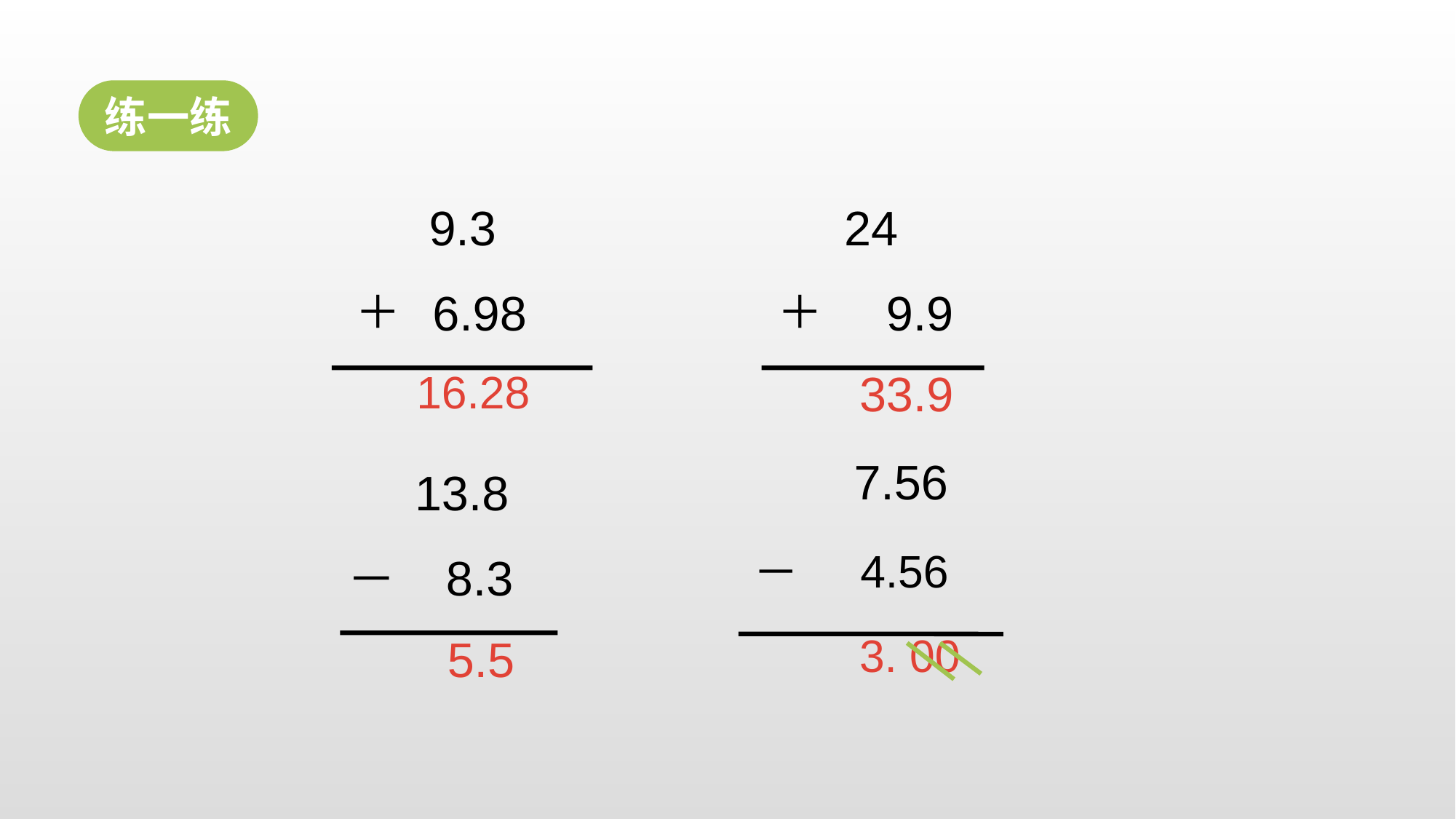

练一练
9.3
6.98
＋

24
9.9
＋

7.56
4.56
－

13.8
8.3
－

16.28
33.9
3. 00
5.5